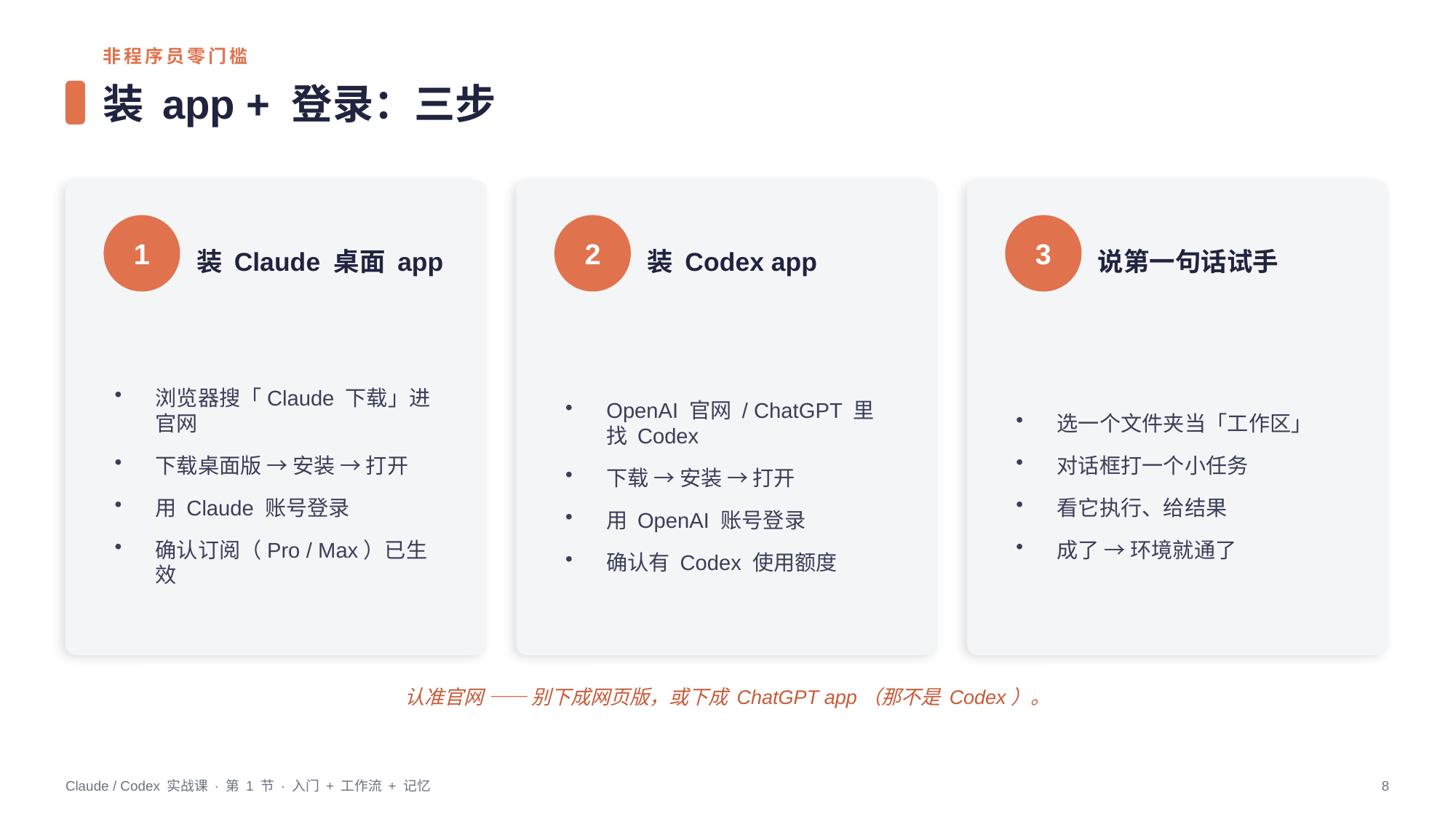

非程序员零门槛
装 app + 登录：三步

1

2

3
装 Claude 桌面 app
装 Codex app
说第一句话试手
浏览器搜「Claude 下载」进官网
下载桌面版 → 安装 → 打开
用 Claude 账号登录
确认订阅（Pro / Max）已生效
OpenAI 官网 / ChatGPT 里找 Codex
下载 → 安装 → 打开
用 OpenAI 账号登录
确认有 Codex 使用额度
选一个文件夹当「工作区」
对话框打一个小任务
看它执行、给结果
成了 → 环境就通了
认准官网 —— 别下成网页版，或下成 ChatGPT app（那不是 Codex）。
Claude / Codex 实战课 · 第 1 节 · 入门 + 工作流 + 记忆
8